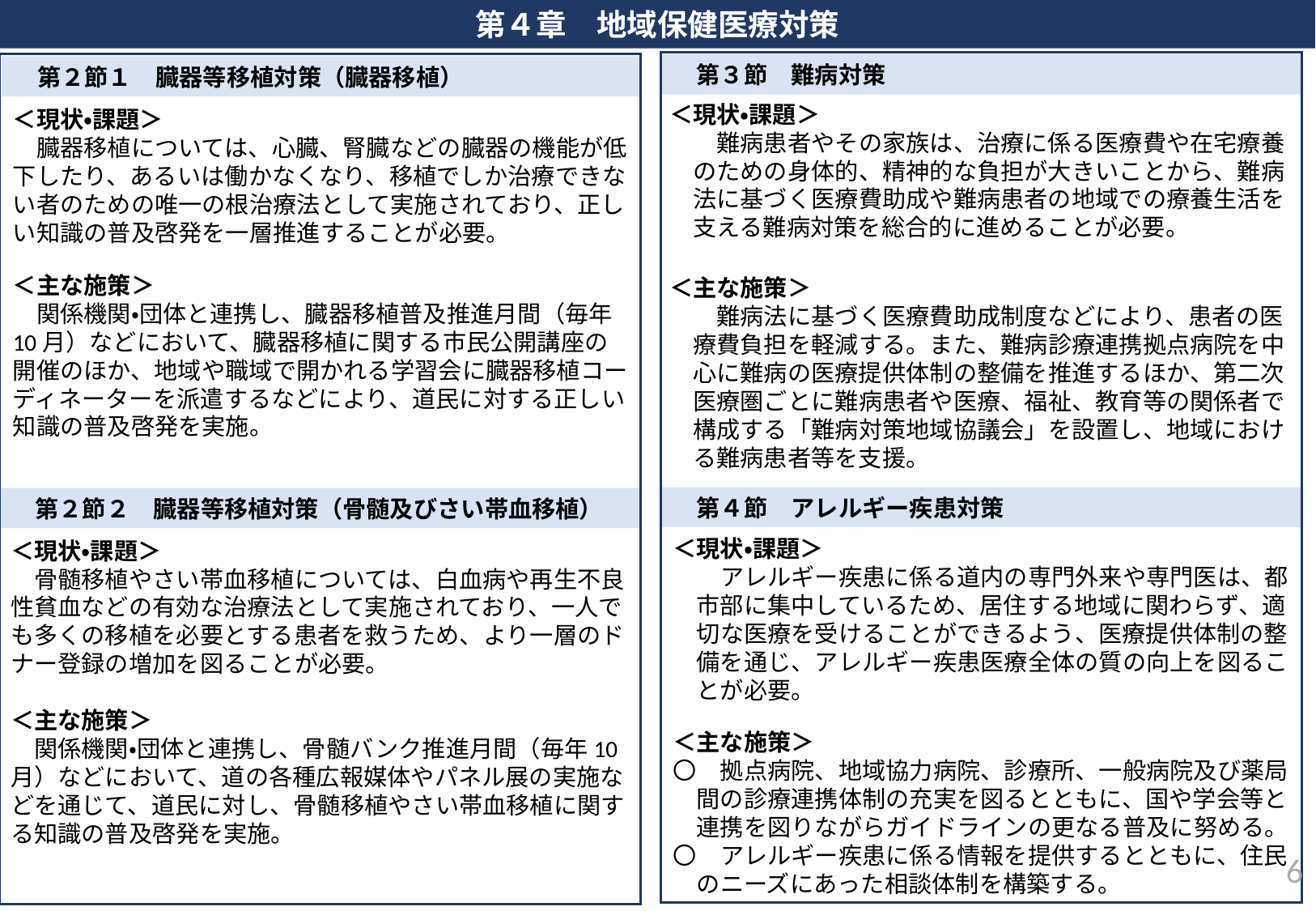

第４章　地域保健医療対策

　第３節　難病対策
　第２節１　臓器等移植対策（臓器移植）
＜現状・課題＞
　　難病患者やその家族は、治療に係る医療費や在宅療養
　のための身体的、精神的な負担が大きいことから、難病
　法に基づく医療費助成や難病患者の地域での療養生活を
　支える難病対策を総合的に進めることが必要。

＜主な施策＞
　　難病法に基づく医療費助成制度などにより、患者の医
　療費負担を軽減する。また、難病診療連携拠点病院を中
　心に難病の医療提供体制の整備を推進するほか、第二次
　医療圏ごとに難病患者や医療、福祉、教育等の関係者で
　構成する「難病対策地域協議会」を設置し、地域におけ
　る難病患者等を支援。
＜現状・課題＞
　臓器移植については、心臓、腎臓などの臓器の機能が低下したり、あるいは働かなくなり、移植でしか治療できない者のための唯一の根治療法として実施されており、正しい知識の普及啓発を一層推進することが必要。

＜主な施策＞
　関係機関・団体と連携し、臓器移植普及推進月間（毎年10月）などにおいて、臓器移植に関する市民公開講座の開催のほか、地域や職域で開かれる学習会に臓器移植コーディネーターを派遣するなどにより、道民に対する正しい知識の普及啓発を実施。
　第４節　アレルギー疾患対策
　第２節２　臓器等移植対策（骨髄及びさい帯血移植）
＜現状・課題＞
　　アレルギー疾患に係る道内の専門外来や専門医は、都
　市部に集中しているため、居住する地域に関わらず、適
　切な医療を受けることができるよう、医療提供体制の整
　備を通じ、アレルギー疾患医療全体の質の向上を図るこ
　とが必要。

＜主な施策＞
〇　拠点病院、地域協力病院、診療所、一般病院及び薬局
　間の診療連携体制の充実を図るとともに、国や学会等と
　連携を図りながらガイドラインの更なる普及に努める。
〇　アレルギー疾患に係る情報を提供するとともに、住民
　のニーズにあった相談体制を構築する。
＜現状・課題＞
　骨髄移植やさい帯血移植については、白血病や再生不良性貧血などの有効な治療法として実施されており、一人でも多くの移植を必要とする患者を救うため、より一層のドナー登録の増加を図ることが必要。

＜主な施策＞
　関係機関・団体と連携し、骨髄バンク推進月間（毎年10月）などにおいて、道の各種広報媒体やパネル展の実施などを通じて、道民に対し、骨髄移植やさい帯血移植に関する知識の普及啓発を実施。

6